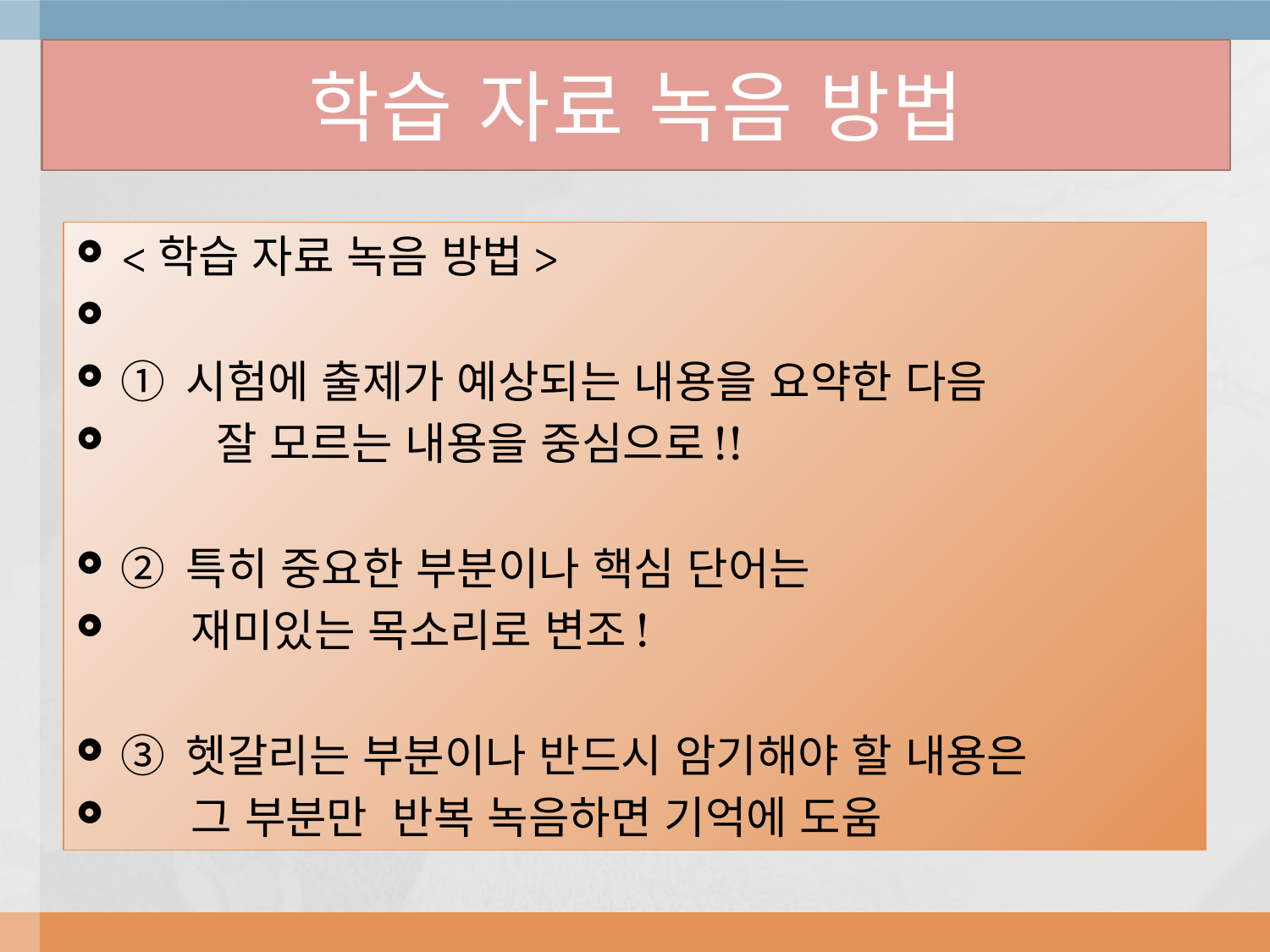

# 학습 자료 녹음 방법
<학습 자료 녹음 방법>

① 시험에 출제가 예상되는 내용을 요약한 다음
       잘 모르는 내용을 중심으로!!

② 특히 중요한 부분이나 핵심 단어는
     재미있는 목소리로 변조!

③ 헷갈리는 부분이나 반드시 암기해야 할 내용은
     그 부분만  반복 녹음하면 기억에 도움